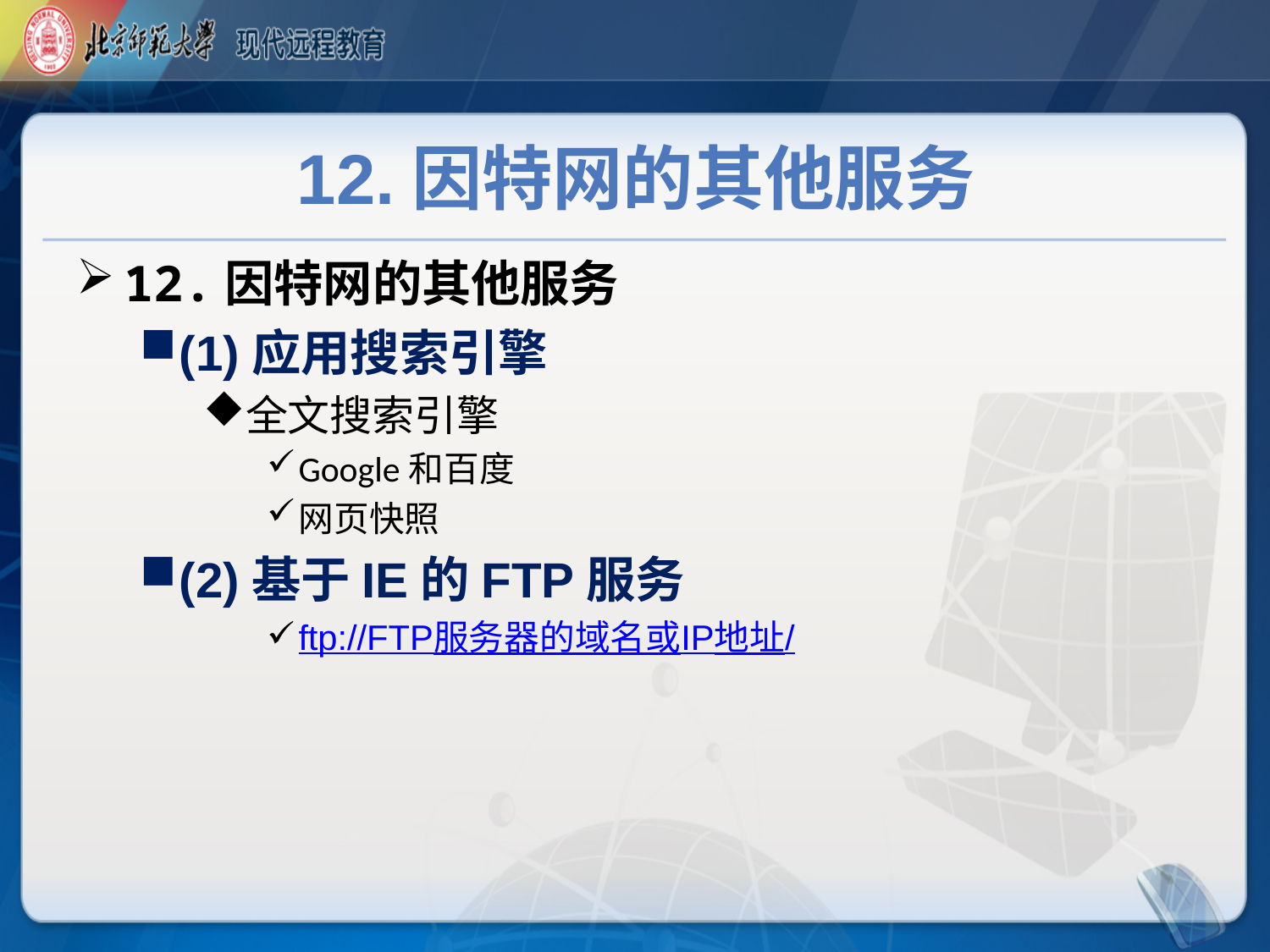

# 12.因特网的其他服务
12.因特网的其他服务
(1)应用搜索引擎
全文搜索引擎
Google和百度
网页快照
(2)基于IE的FTP服务
ftp://FTP服务器的域名或IP地址/